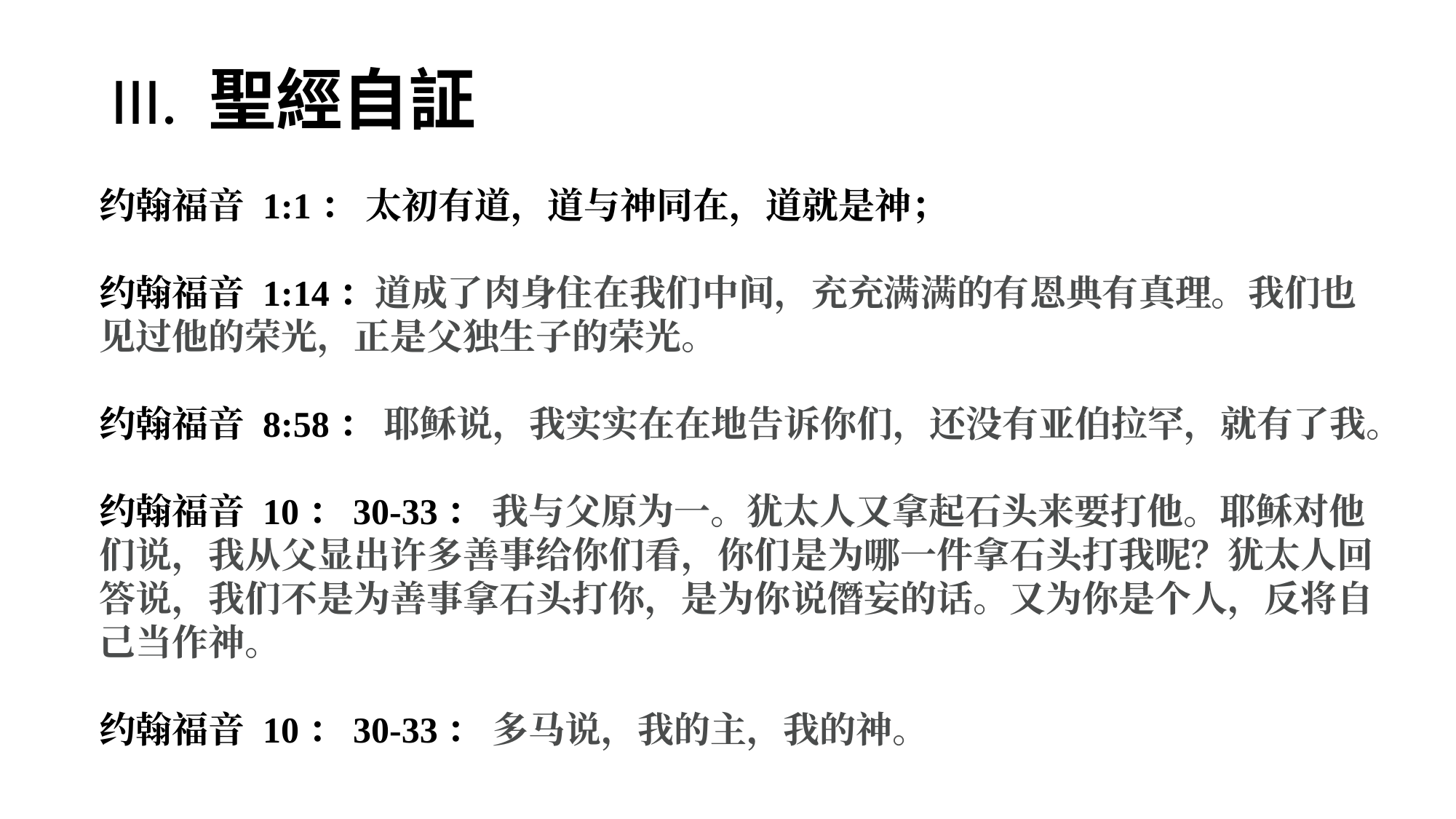

# III. 聖經自証
约翰福音 1:1： 太初有道，道与神同在，道就是神；

约翰福音 1:14：道成了肉身住在我们中间，充充满满的有恩典有真理。我们也见过他的荣光，正是父独生子的荣光。

约翰福音 8:58： 耶稣说，我实实在在地告诉你们，还没有亚伯拉罕，就有了我。

约翰福音 10：30-33： 我与父原为一。犹太人又拿起石头来要打他。耶稣对他们说，我从父显出许多善事给你们看，你们是为哪一件拿石头打我呢？犹太人回答说，我们不是为善事拿石头打你，是为你说僭妄的话。又为你是个人，反将自己当作神。

约翰福音 10：30-33： 多马说，我的主，我的神。